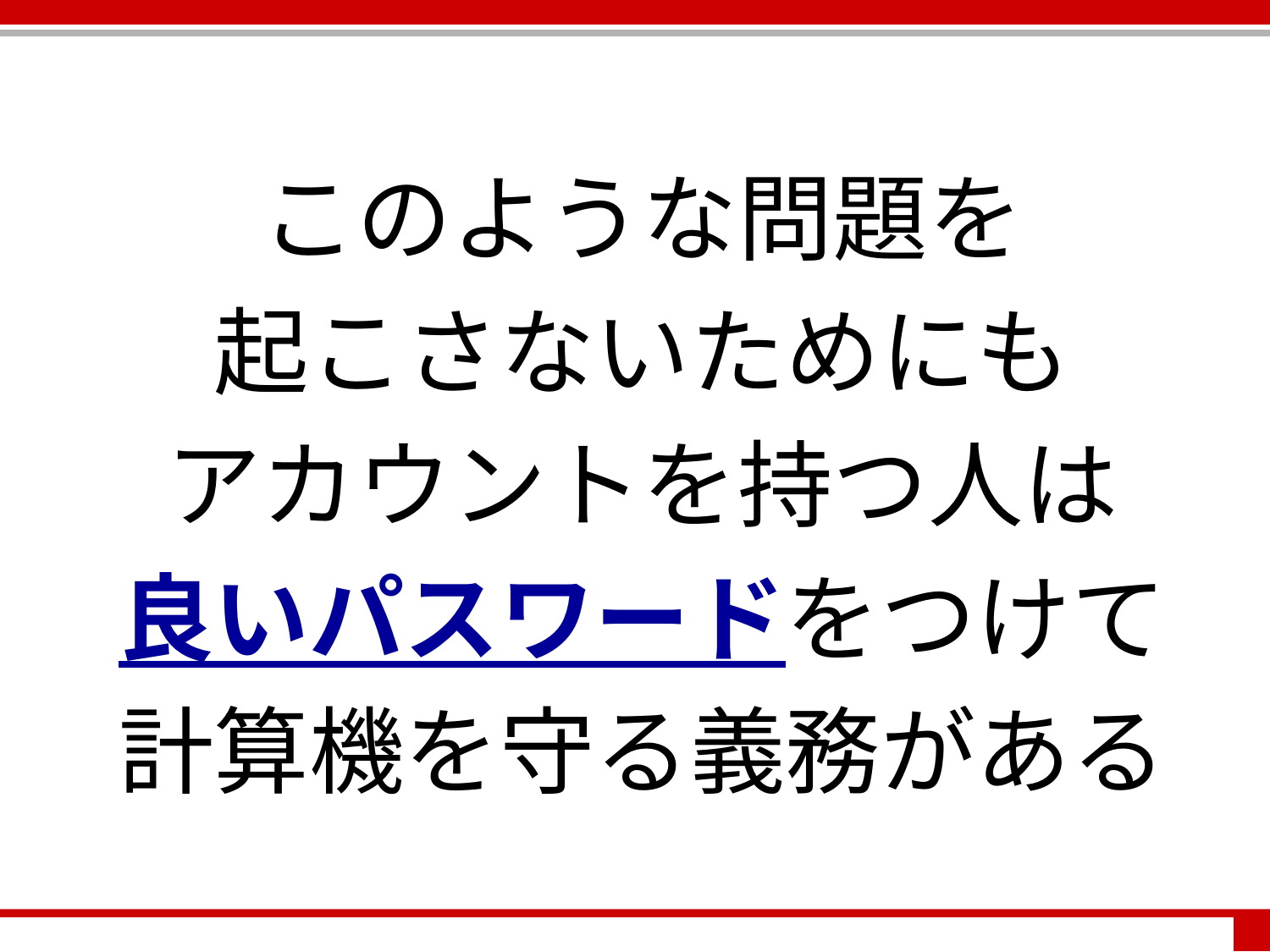

このような問題を
起こさないためにも
アカウントを持つ人は
良いパスワードをつけて
計算機を守る義務がある